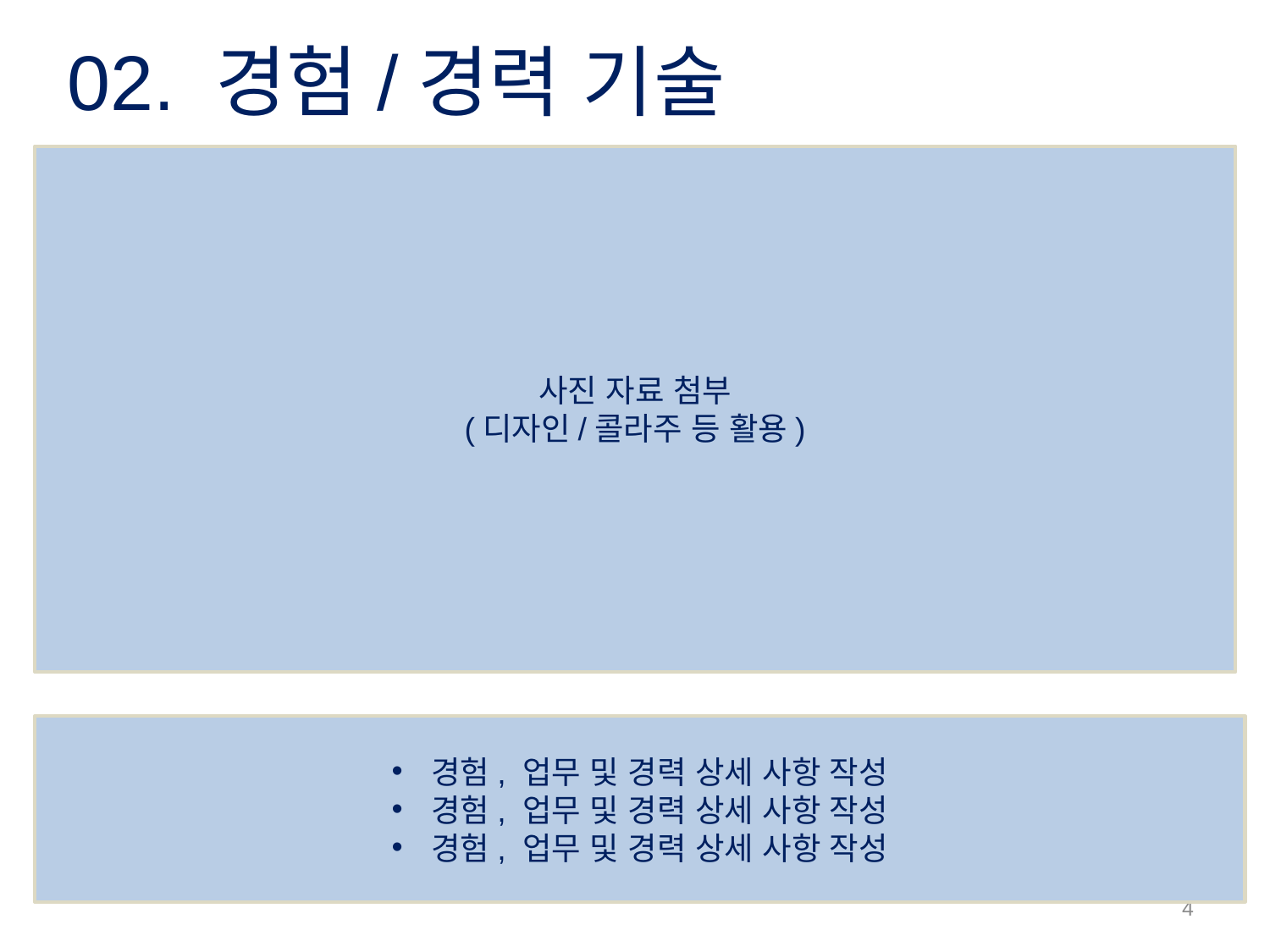

02. 경험/경력 기술
사진 자료 첨부
(디자인/콜라주 등 활용)
경험, 업무 및 경력 상세 사항 작성
경험, 업무 및 경력 상세 사항 작성
경험, 업무 및 경력 상세 사항 작성
4